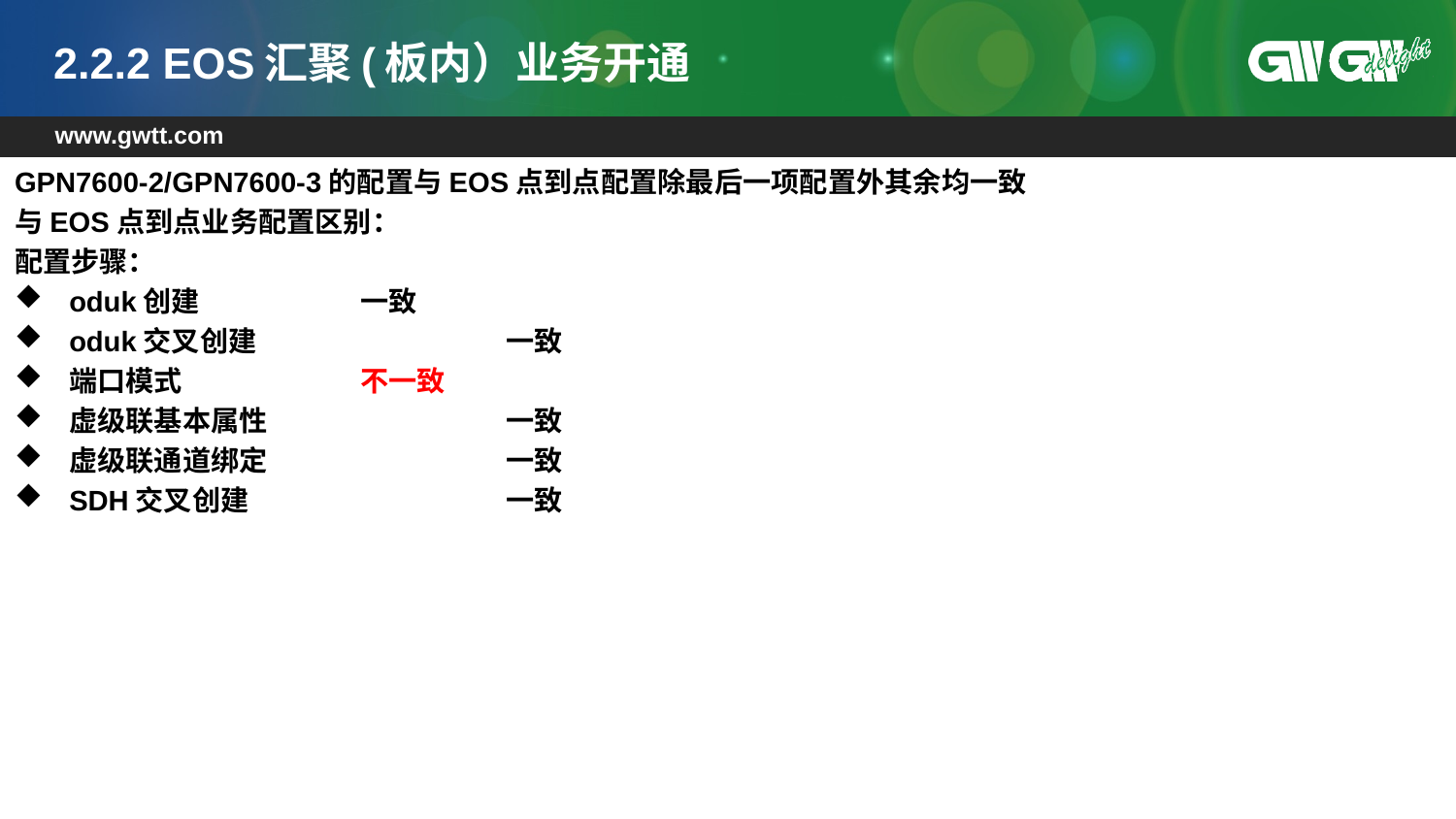

# 2.2.2 EOS汇聚(板内）业务开通
GPN7600-2/GPN7600-3的配置与EOS点到点配置除最后一项配置外其余均一致
与EOS点到点业务配置区别：
配置步骤：
oduk创建		一致
oduk交叉创建		一致
端口模式		不一致
虚级联基本属性		一致
虚级联通道绑定		一致
SDH交叉创建		一致